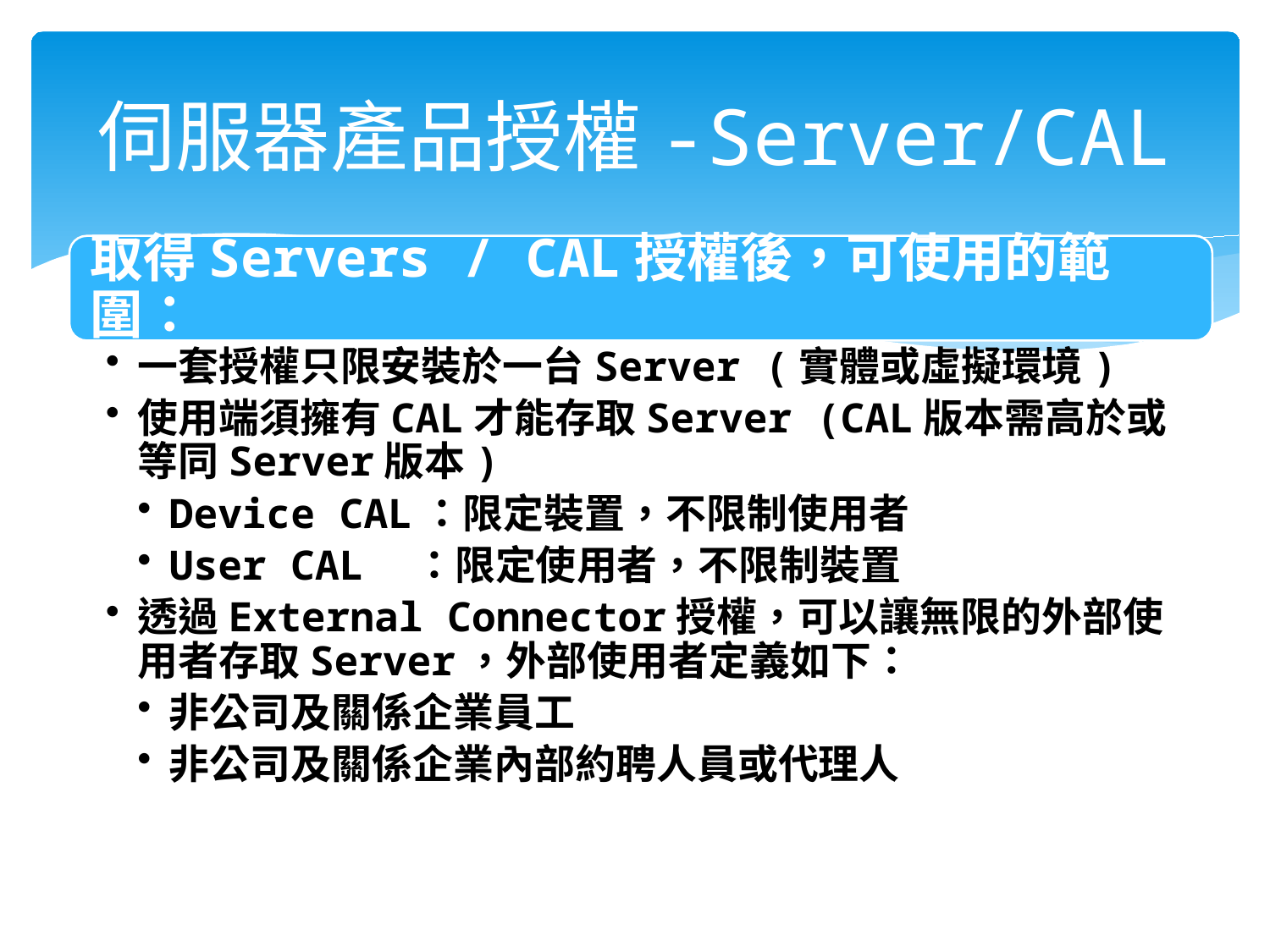

# 伺服器產品授權-Server/CAL
取得Servers / CAL授權後，可使用的範圍：
一套授權只限安裝於一台Server (實體或虛擬環境)
使用端須擁有CAL才能存取Server (CAL版本需高於或等同Server版本)
Device CAL：限定裝置，不限制使用者
User CAL　：限定使用者，不限制裝置
透過External Connector授權，可以讓無限的外部使用者存取Server，外部使用者定義如下：
非公司及關係企業員工
非公司及關係企業內部約聘人員或代理人